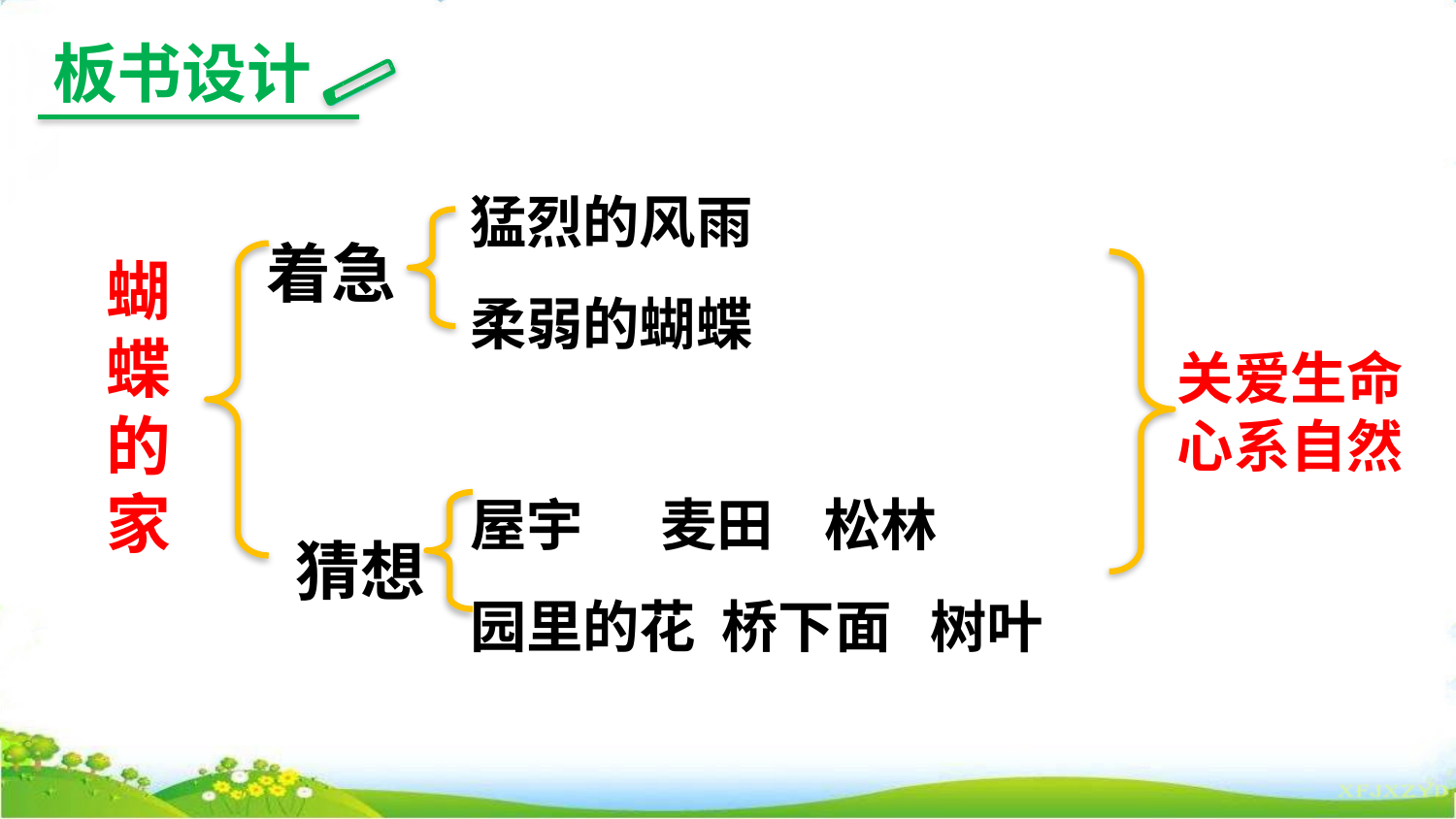

板书设计

猛烈的风雨
柔弱的蝴蝶
着急

蝴蝶的家

关爱生命
心系自然
屋宇      麦田    松林
园里的花  桥下面   树叶
猜想